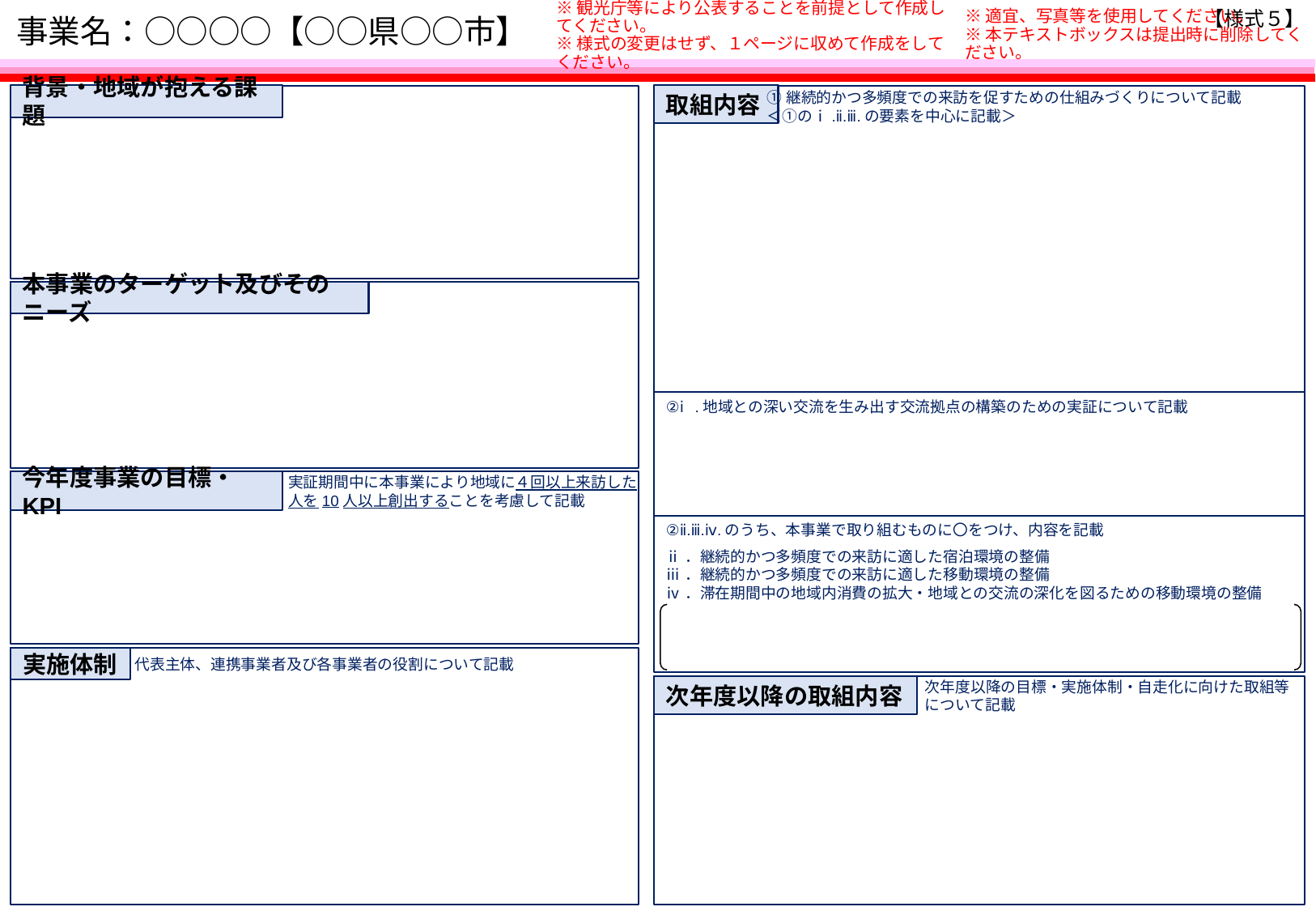

【様式５】
※適宜、写真等を使用してください。
※本テキストボックスは提出時に削除してください。
※観光庁等により公表することを前提として作成してください。
※様式の変更はせず、１ページに収めて作成をしてください。
# 事業名：○○○○【○○県○○市】
①継続的かつ多頻度での来訪を促すための仕組みづくりについて記載
＜①のⅰ.ⅱ.ⅲ.の要素を中心に記載＞
背景・地域が抱える課題
取組内容

本事業のターゲット及びそのニーズ

②ⅰ.地域との深い交流を生み出す交流拠点の構築のための実証について記載

実証期間中に本事業により地域に４回以上来訪した人を10人以上創出することを考慮して記載
今年度事業の目標・KPI

②ⅱ.ⅲ.ⅳ.のうち、本事業で取り組むものに〇をつけ、内容を記載

ⅱ．継続的かつ多頻度での来訪に適した宿泊環境の整備
ⅲ．継続的かつ多頻度での来訪に適した移動環境の整備
ⅳ．滞在期間中の地域内消費の拡大・地域との交流の深化を図るための移動環境の整備

実施体制

代表主体、連携事業者及び各事業者の役割について記載
次年度以降の目標・実施体制・自走化に向けた取組等について記載

次年度以降の取組内容